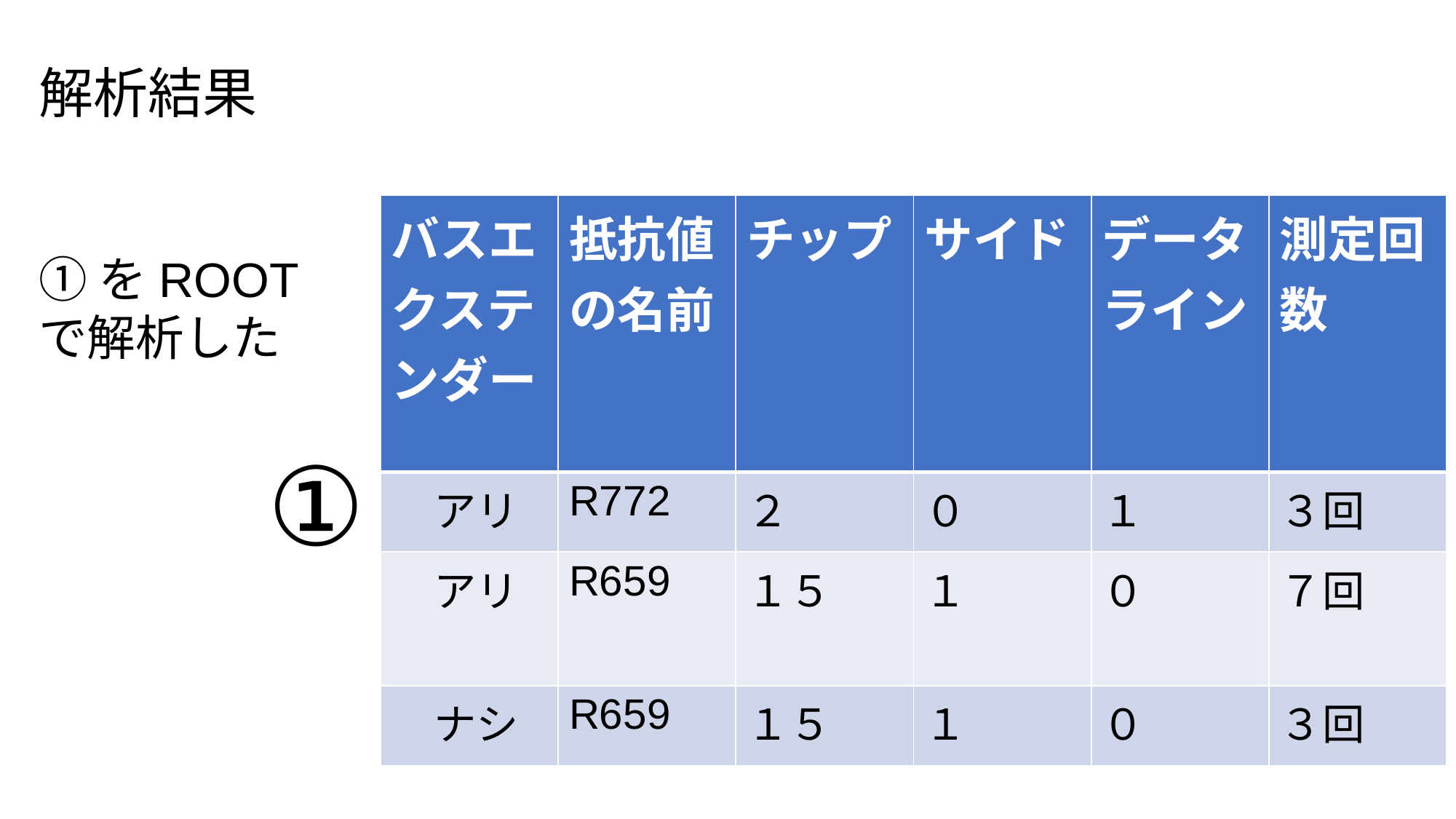

解析結果
| バスエクステンダー | 抵抗値の名前 | チップ | サイド | データライン | 測定回数 |
| --- | --- | --- | --- | --- | --- |
| アリ | R772 | ２ | ０ | １ | ３回 |
| アリ | R659 | １５ | １ | ０ | ７回 |
| ナシ | R659 | １５ | １ | ０ | ３回 |
①をROOTで解析した
①